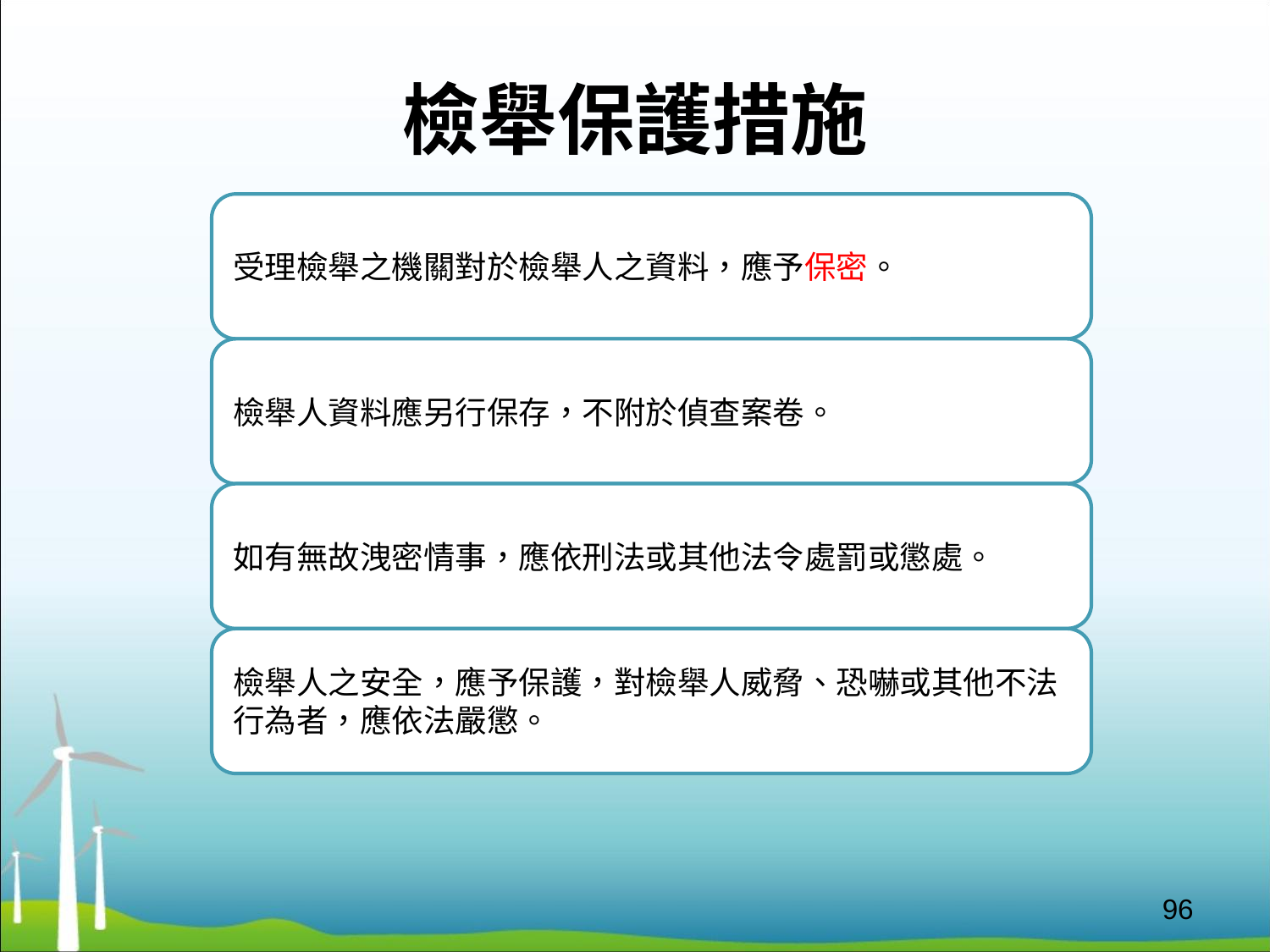

# 檢舉保護措施
受理檢舉之機關對於檢舉人之資料，應予保密。
如有無故洩密情事，應依刑法或其他法令處罰或懲處。
檢舉人之安全，應予保護，對檢舉人威脅、恐嚇或其他不法行為者，應依法嚴懲。
檢舉人資料應另行保存，不附於偵查案卷。
96